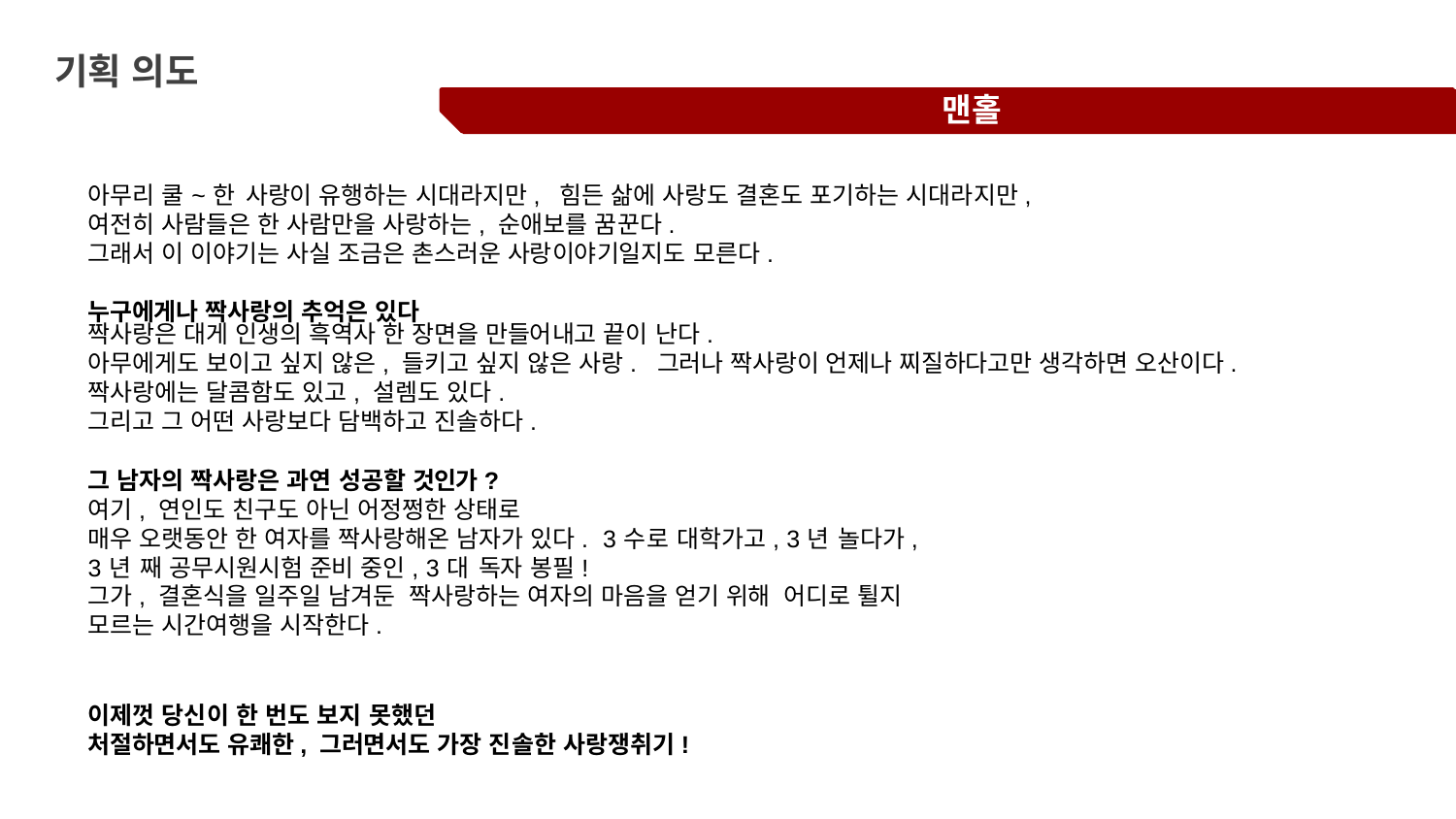

기획 의도
맨홀

아무리 쿨~한 사랑이 유행하는 시대라지만,  힘든 삶에 사랑도 결혼도 포기하는 시대라지만,
여전히 사람들은 한 사람만을 사랑하는, 순애보를 꿈꾼다.
그래서 이 이야기는 사실 조금은 촌스러운 사랑이야기일지도 모른다.

누구에게나 짝사랑의 추억은 있다
짝사랑은 대게 인생의 흑역사 한 장면을 만들어내고 끝이 난다.
아무에게도 보이고 싶지 않은, 들키고 싶지 않은 사랑.  그러나 짝사랑이 언제나 찌질하다고만 생각하면 오산이다.  짝사랑에는 달콤함도 있고, 설렘도 있다.
그리고 그 어떤 사랑보다 담백하고 진솔하다.

그 남자의 짝사랑은 과연 성공할 것인가?
여기, 연인도 친구도 아닌 어정쩡한 상태로
매우 오랫동안 한 여자를 짝사랑해온 남자가 있다.  3수로 대학가고, 3년 놀다가,
3년 째 공무시원시험 준비 중인, 3대 독자 봉필!
그가, 결혼식을 일주일 남겨둔  짝사랑하는 여자의 마음을 얻기 위해  어디로 튈지
모르는 시간여행을 시작한다.

이제껏 당신이 한 번도 보지 못했던
처절하면서도 유쾌한, 그러면서도 가장 진솔한 사랑쟁취기!